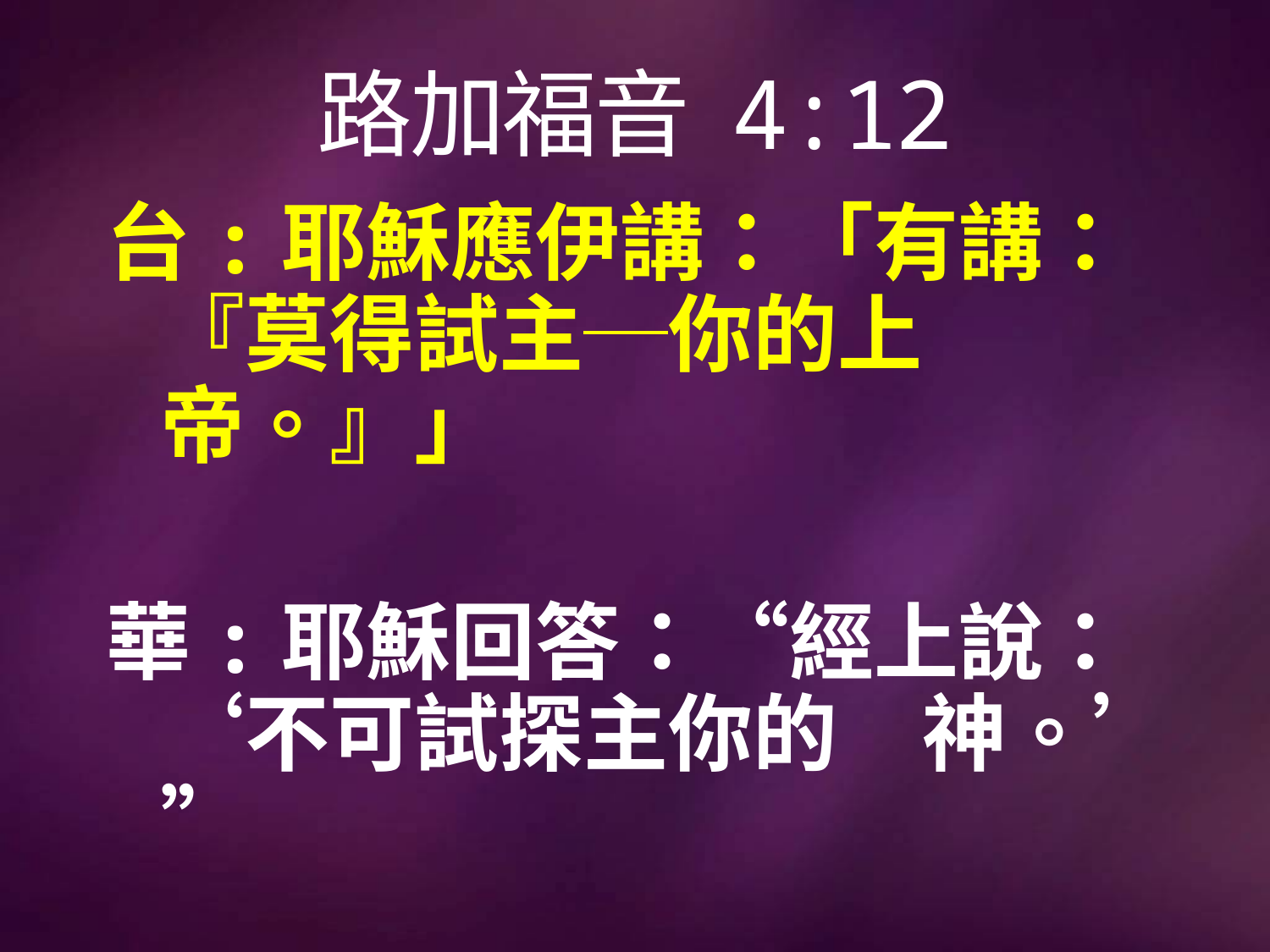

# 路加福音 4:12
台:耶穌應伊講：「有講：『莫得試主─你的上帝。』」

華:耶穌回答：“經上說：‘不可試探主你的　神。’”